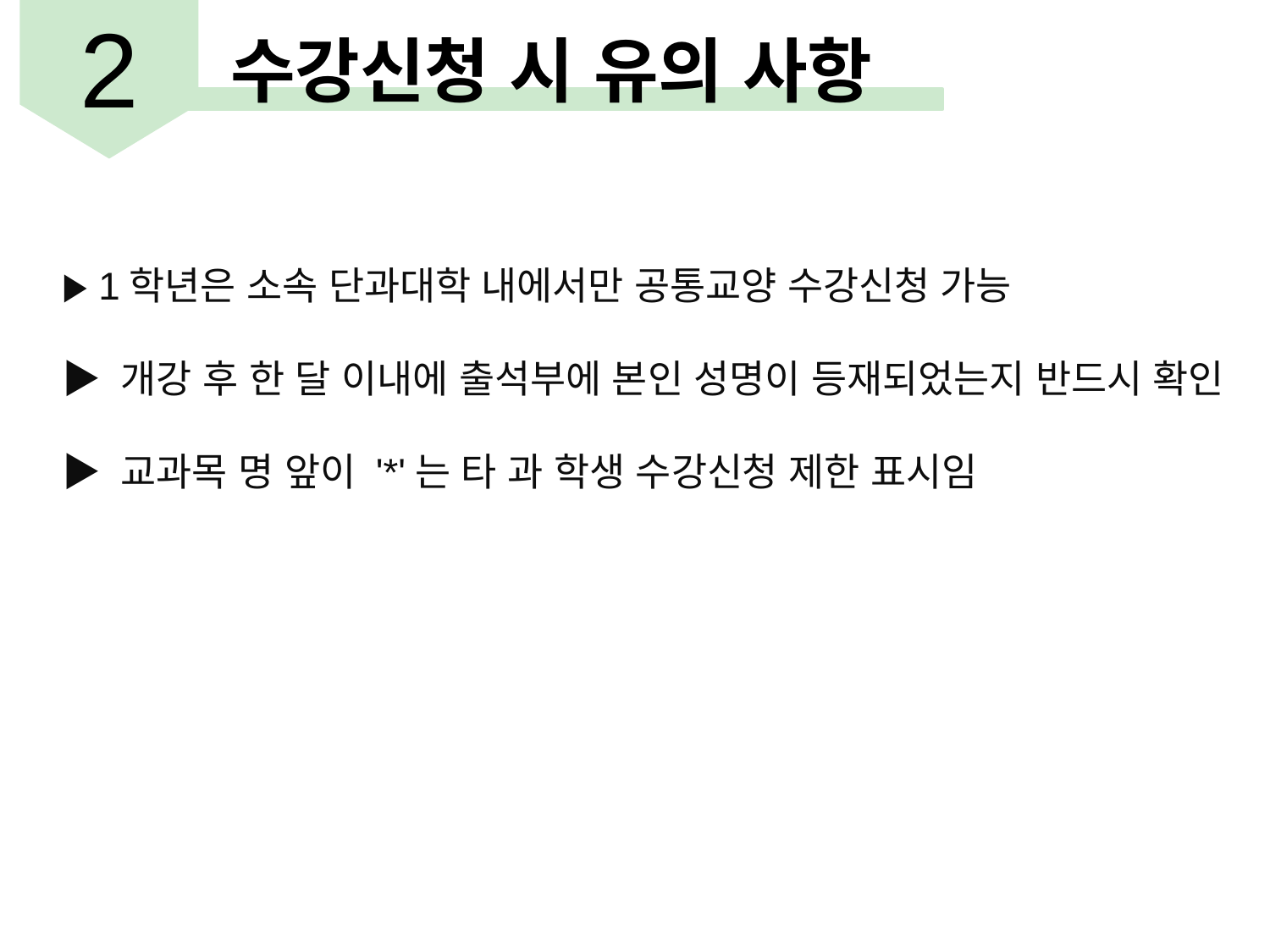

2
수강신청 시 유의 사항

▶ 1학년은 소속 단과대학 내에서만 공통교양 수강신청 가능

▶ 개강 후 한 달 이내에 출석부에 본인 성명이 등재되었는지 반드시 확인

▶ 교과목 명 앞이 '*'는 타 과 학생 수강신청 제한 표시임